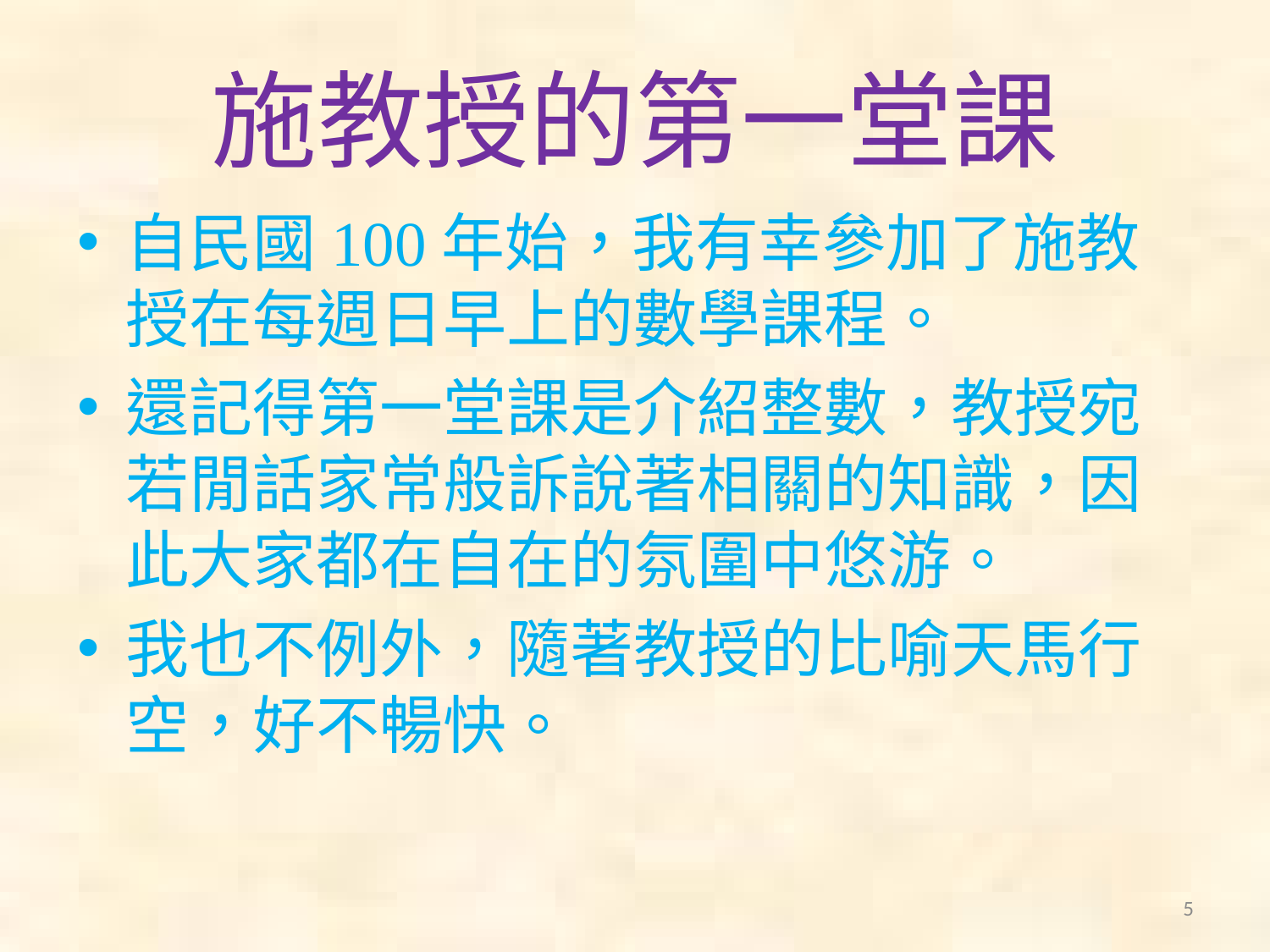

# 施教授的第一堂課
自民國100年始，我有幸參加了施教授在每週日早上的數學課程。
還記得第一堂課是介紹整數，教授宛若閒話家常般訴說著相關的知識，因此大家都在自在的氛圍中悠游。
我也不例外，隨著教授的比喻天馬行空，好不暢快。
5